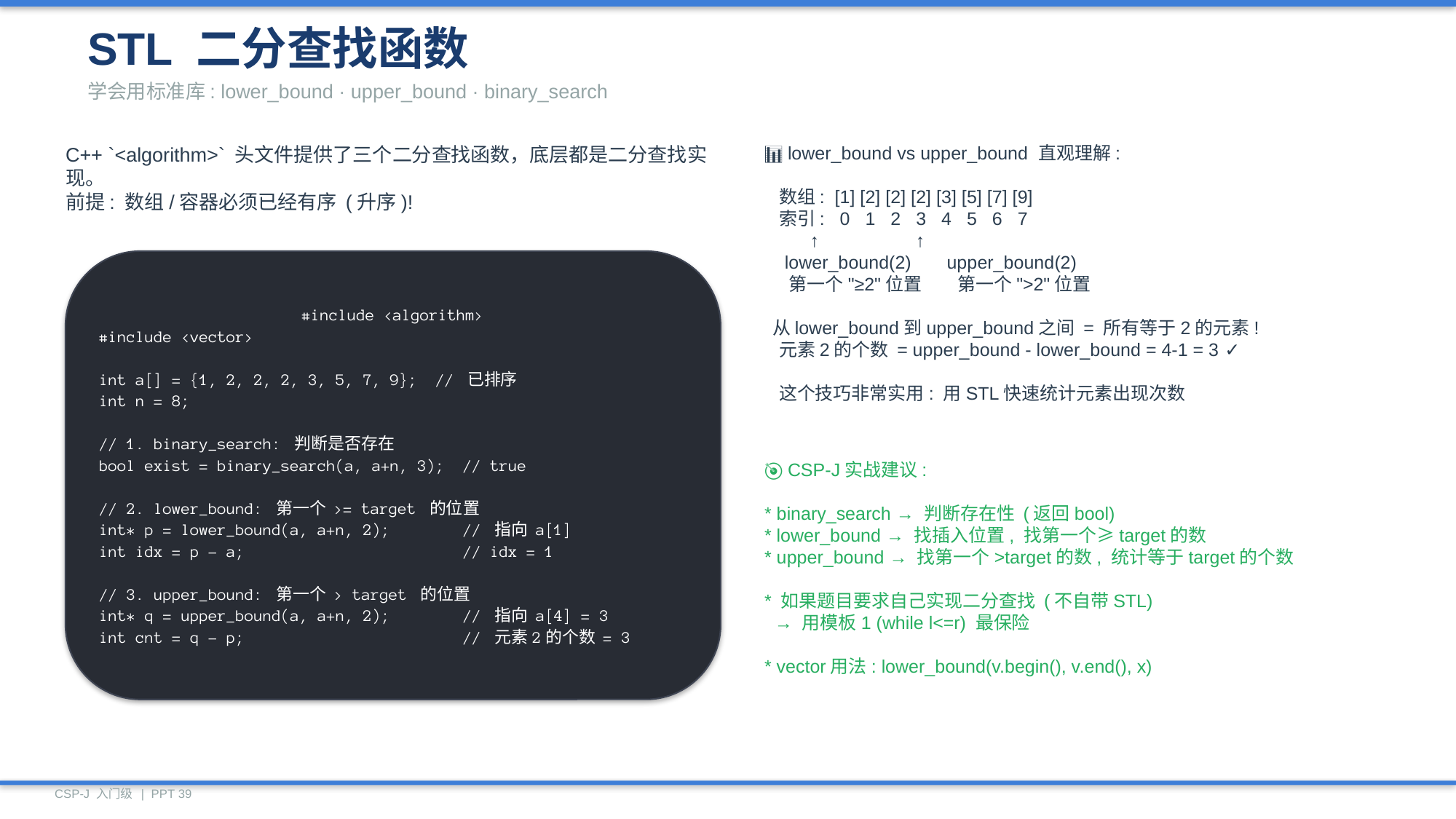

STL 二分查找函数
学会用标准库: lower_bound · upper_bound · binary_search
C++ `<algorithm>` 头文件提供了三个二分查找函数，底层都是二分查找实现。
前提: 数组/容器必须已经有序 (升序)!
📊 lower_bound vs upper_bound 直观理解:
  数组:  [1] [2] [2] [2] [3] [5] [7] [9]
  索引:   0   1   2   3   4   5   6   7
         ↑                   ↑
    lower_bound(2)       upper_bound(2)
    第一个"≥2"位置         第一个">2"位置
  从lower_bound到upper_bound之间 = 所有等于2的元素!
  元素2的个数 = upper_bound - lower_bound = 4-1 = 3 ✓
  这个技巧非常实用: 用STL快速统计元素出现次数
#include <algorithm>
#include <vector>

int a[] = {1, 2, 2, 2, 3, 5, 7, 9};  // 已排序
int n = 8;

// 1. binary_search: 判断是否存在
bool exist = binary_search(a, a+n, 3);  // true

// 2. lower_bound: 第一个 >= target 的位置
int* p = lower_bound(a, a+n, 2);        // 指向 a[1]
int idx = p - a;                        // idx = 1

// 3. upper_bound: 第一个 > target 的位置
int* q = upper_bound(a, a+n, 2);        // 指向 a[4] = 3
int cnt = q - p;                        // 元素2的个数 = 3
🎯 CSP-J实战建议:
* binary_search → 判断存在性 (返回bool)
* lower_bound → 找插入位置, 找第一个≥target的数
* upper_bound → 找第一个>target的数, 统计等于target的个数
* 如果题目要求自己实现二分查找 (不自带STL)
  → 用模板1 (while l<=r) 最保险
* vector用法: lower_bound(v.begin(), v.end(), x)

CSP-J 入门级  |  PPT 39